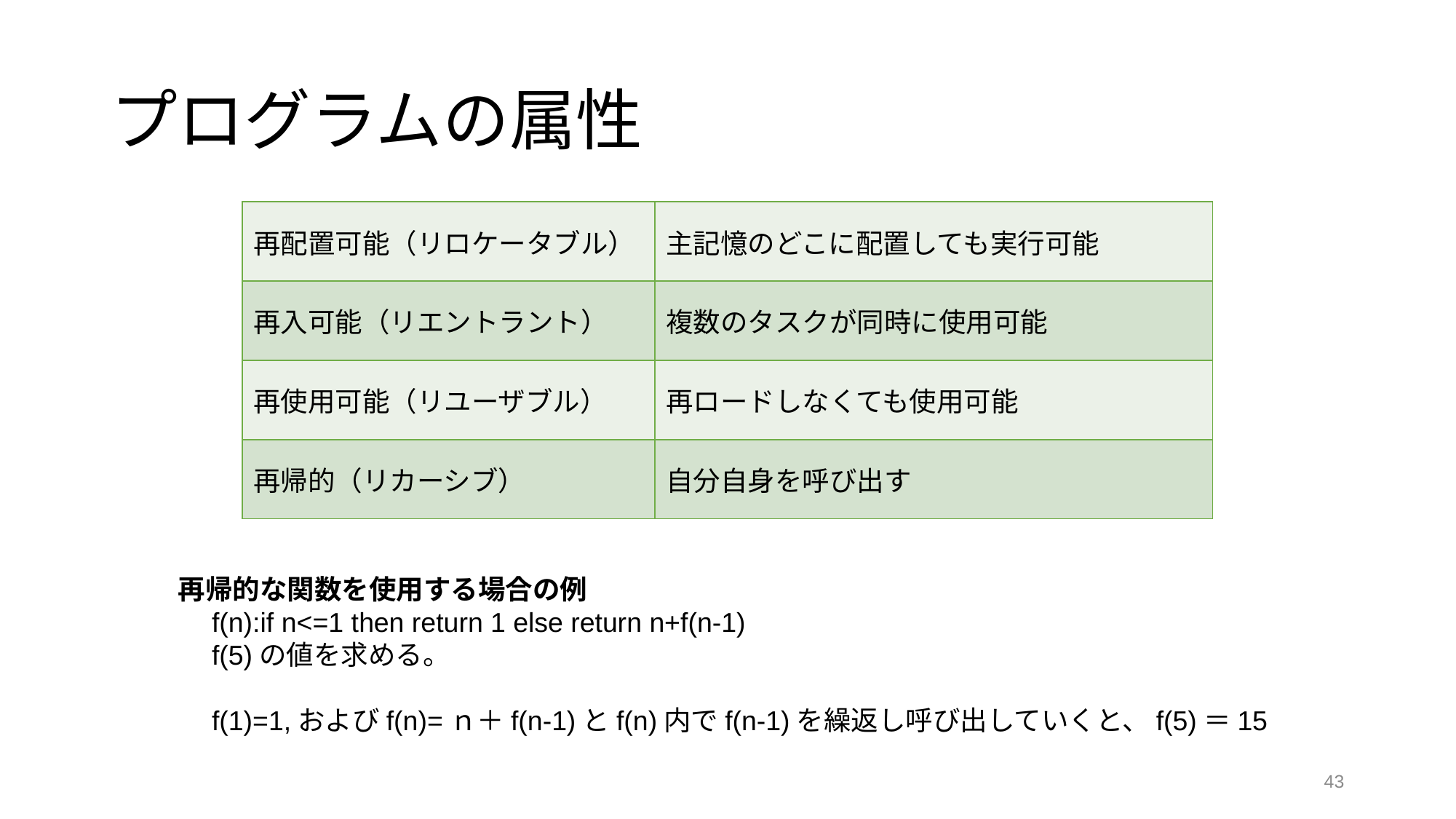

# プログラムの属性
| 再配置可能（リロケータブル） | 主記憶のどこに配置しても実行可能 |
| --- | --- |
| 再入可能（リエントラント） | 複数のタスクが同時に使用可能 |
| 再使用可能（リユーザブル） | 再ロードしなくても使用可能 |
| 再帰的（リカーシブ） | 自分自身を呼び出す |
再帰的な関数を使用する場合の例
　f(n):if n<=1 then return 1 else return n+f(n-1)
　f(5)の値を求める。

　f(1)=1,およびf(n)=ｎ＋f(n-1)とf(n)内でf(n-1)を繰返し呼び出していくと、f(5)＝15

43